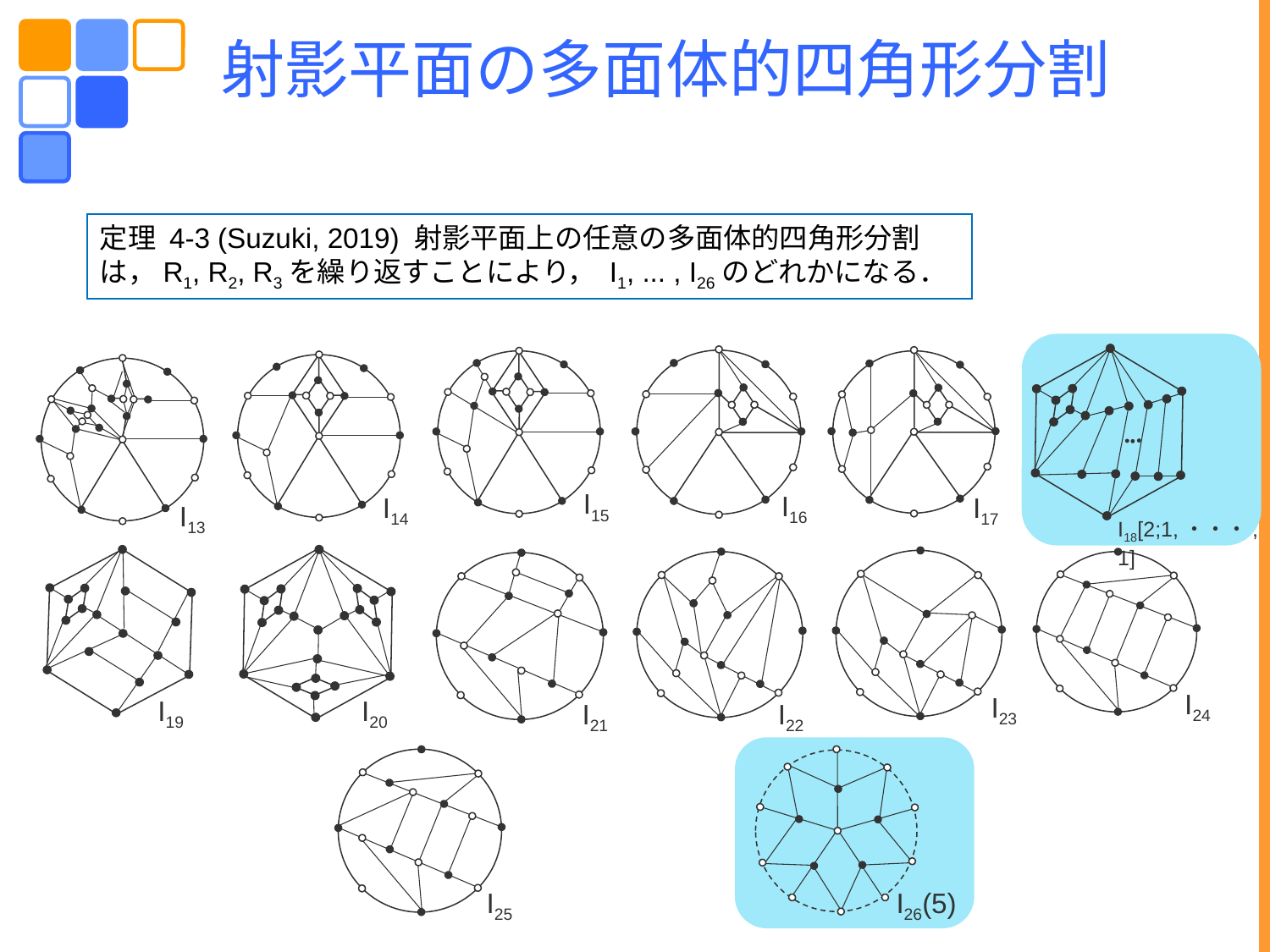

射影平面の多面体的四角形分割
定理 4-3 (Suzuki, 2019) 射影平面上の任意の多面体的四角形分割は，R1, R2, R3を繰り返すことにより， I1, ... , I26のどれかになる．

I15
I16
I14
I17
I13

I18[2;1,・・・,1]

I24
I23
I19
I20
I21
I22

I25

I26(5)